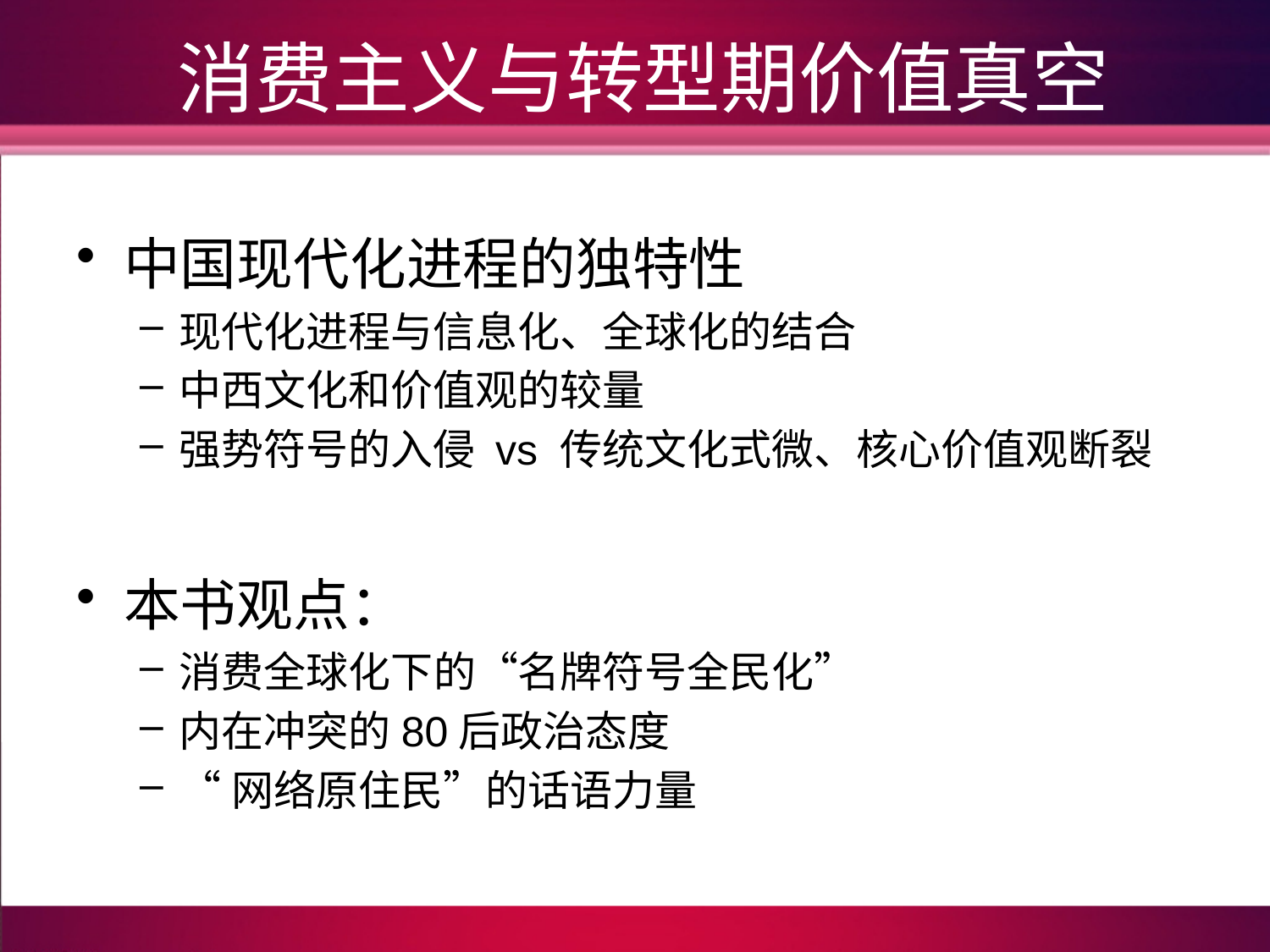

# 消费主义与转型期价值真空
中国现代化进程的独特性
现代化进程与信息化、全球化的结合
中西文化和价值观的较量
强势符号的入侵 vs 传统文化式微、核心价值观断裂

本书观点：
消费全球化下的“名牌符号全民化”
内在冲突的80后政治态度
“网络原住民”的话语力量